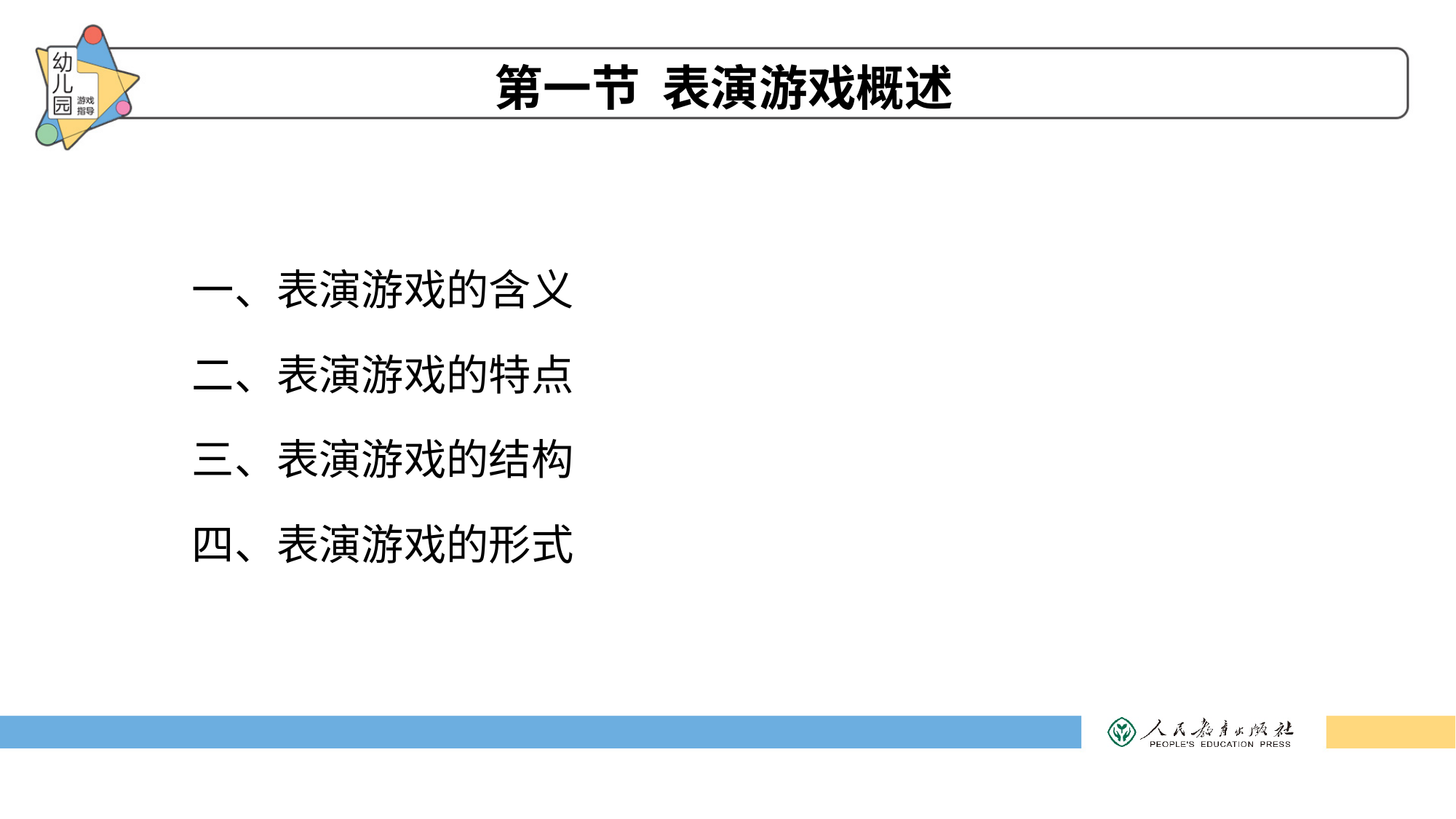

# 第一节  表演游戏概述
一、表演游戏的含义
二、表演游戏的特点
三、表演游戏的结构
四、表演游戏的形式